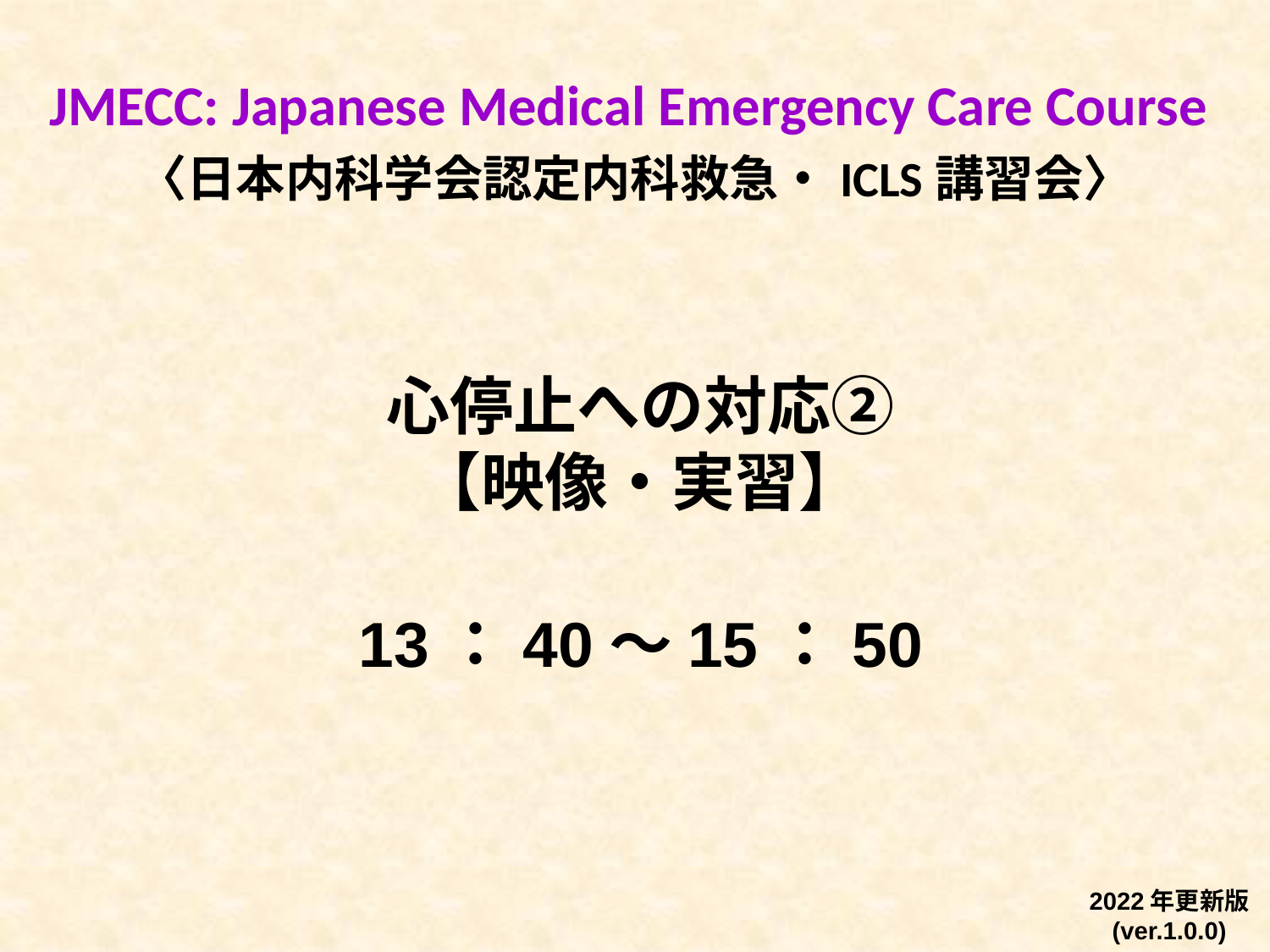

JMECC: Japanese Medical Emergency Care Course
〈日本内科学会認定内科救急・ICLS講習会〉

心停止への対応②
【映像・実習】
13：40～15：50
2022年更新版
(ver.1.0.0)